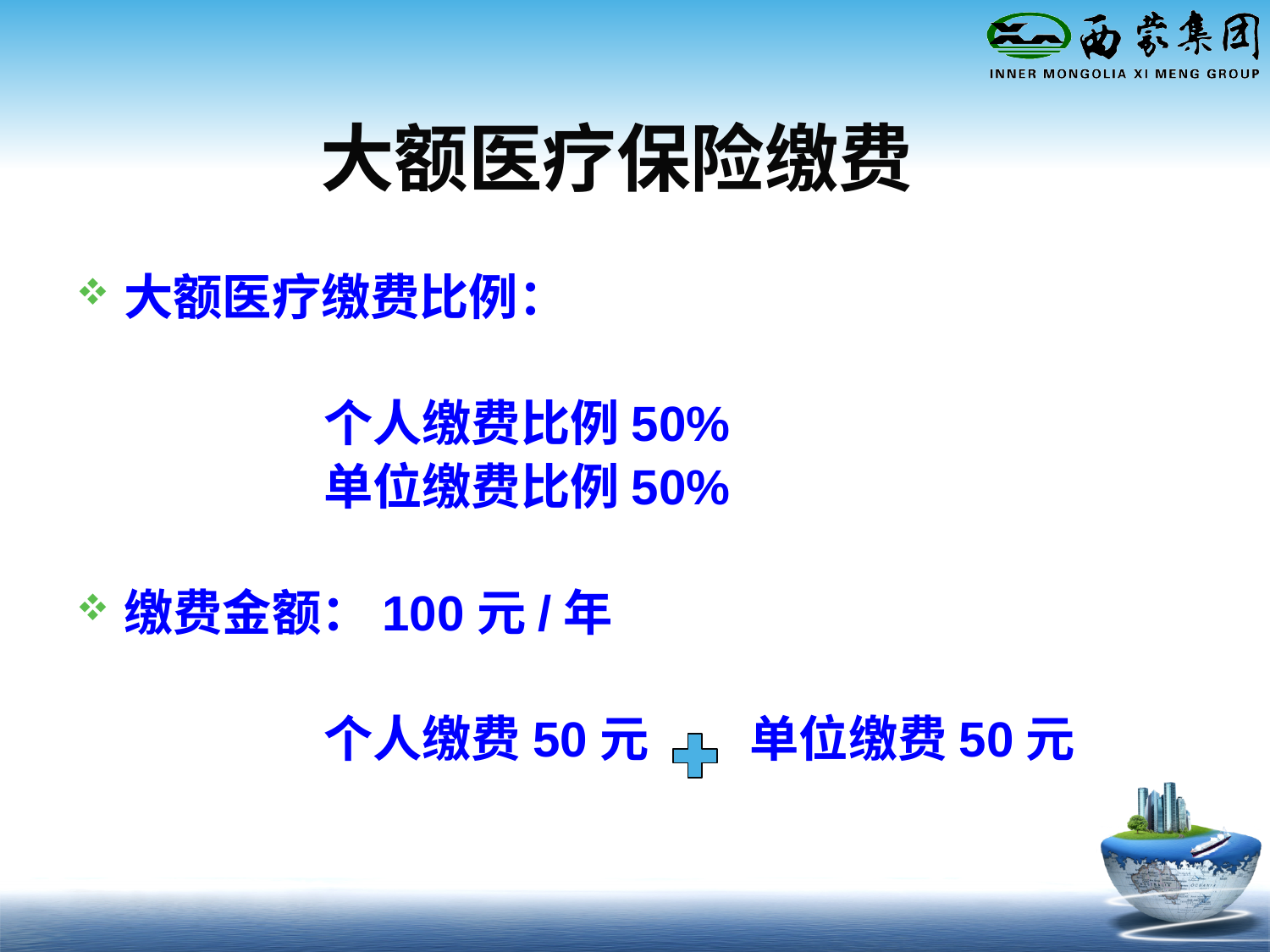

# 大额医疗保险缴费
大额医疗缴费比例：

                     个人缴费比例50%
                     单位缴费比例50%

缴费金额：100元/年

                     个人缴费50元         单位缴费50元